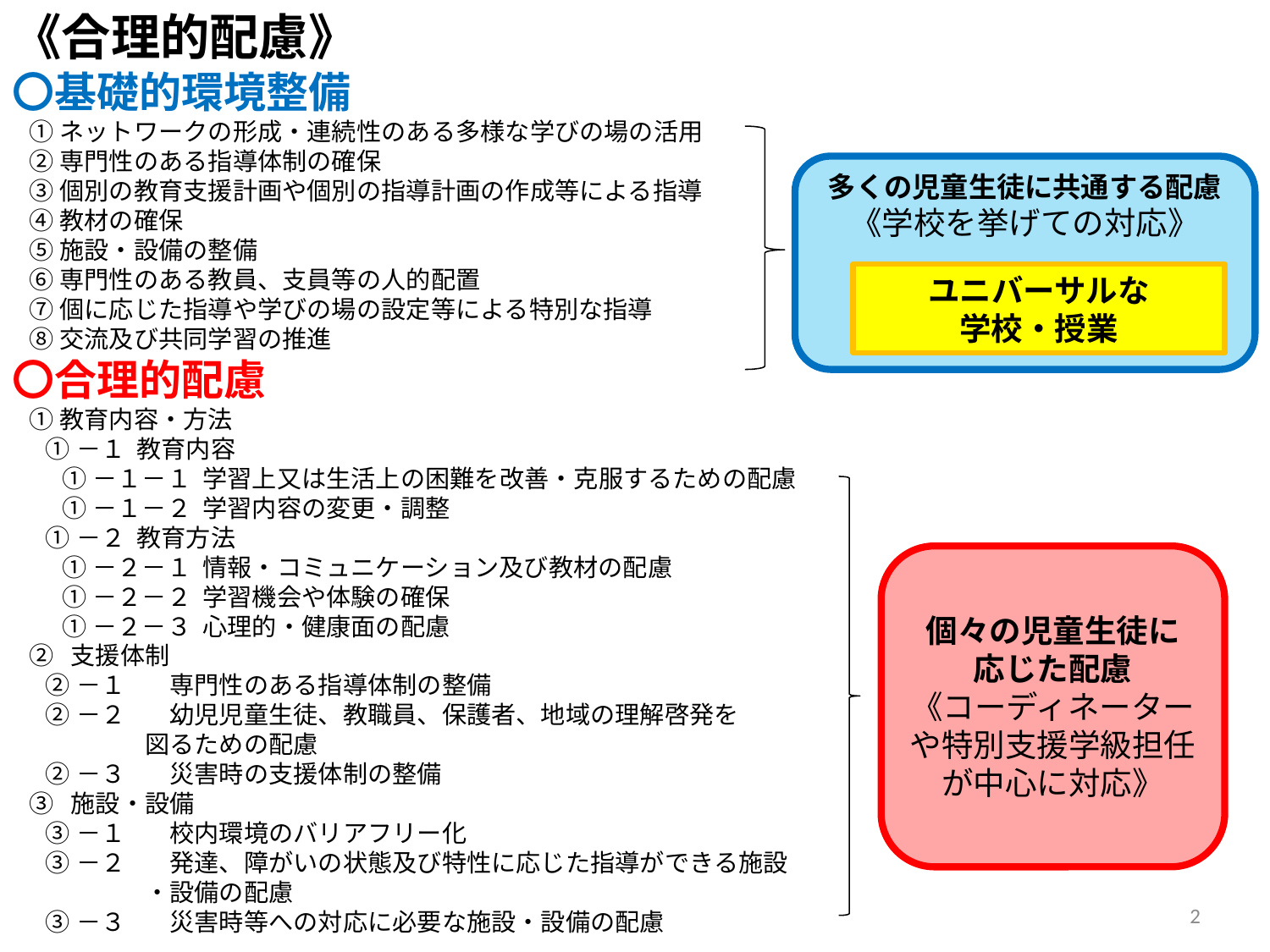

《合理的配慮》
〇基礎的環境整備
   ①ネットワークの形成・連続性のある多様な学びの場の活用
   ②専門性のある指導体制の確保
   ③個別の教育支援計画や個別の指導計画の作成等による指導
   ④教材の確保
   ⑤施設・設備の整備
   ⑥専門性のある教員、支員等の人的配置
   ⑦個に応じた指導や学びの場の設定等による特別な指導
   ⑧交流及び共同学習の推進
〇合理的配慮
   ①教育内容・方法
      ①－１  教育内容
         ①－１－１  学習上又は生活上の困難を改善・克服するための配慮
         ①－１－２  学習内容の変更・調整
      ①－２  教育方法
         ①－２－１  情報・コミュニケーション及び教材の配慮
         ①－２－２  学習機会や体験の確保
         ①－２－３  心理的・健康面の配慮
   ②  支援体制
      ②－１        専門性のある指導体制の整備
      ②－２        幼児児童生徒、教職員、保護者、地域の理解啓発を
                       図るための配慮
      ②－３        災害時の支援体制の整備
   ③  施設・設備
      ③－１        校内環境のバリアフリー化
      ③－２        発達、障がいの状態及び特性に応じた指導ができる施設
                       ・設備の配慮
      ③－３        災害時等への対応に必要な施設・設備の配慮

多くの児童生徒に共通する配慮
《学校を挙げての対応》

ユニバーサルな
学校・授業

個々の児童生徒に
応じた配慮
《コーディネーターや特別支援学級担任が中心に対応》
2